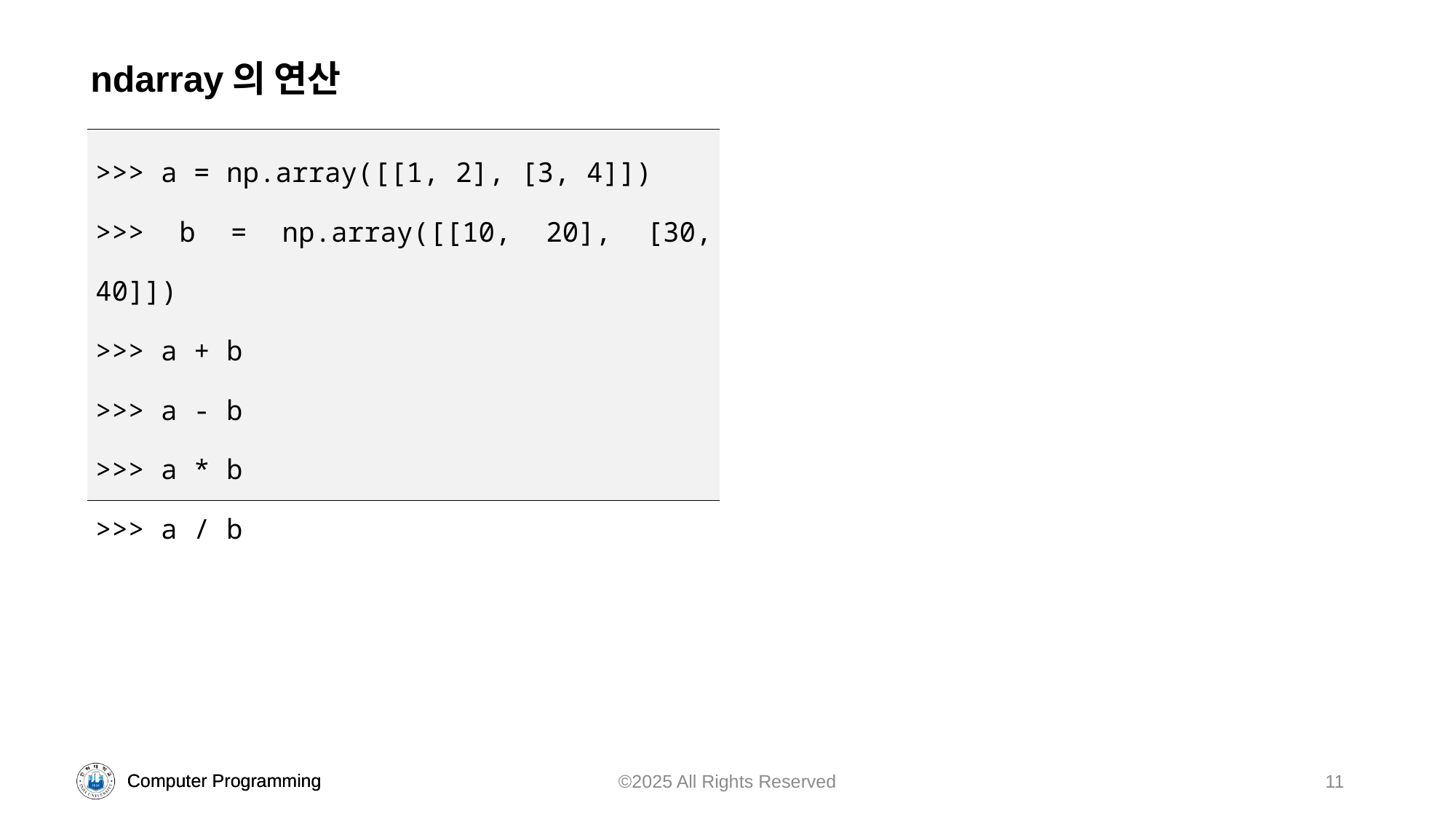

ndarray의 연산
| >>> a = np.array([[1, 2], [3, 4]]) >>> b = np.array([[10, 20], [30, 40]]) >>> a + b >>> a - b >>> a \* b >>> a / b |
| --- |
©2025 All Rights Reserved
11